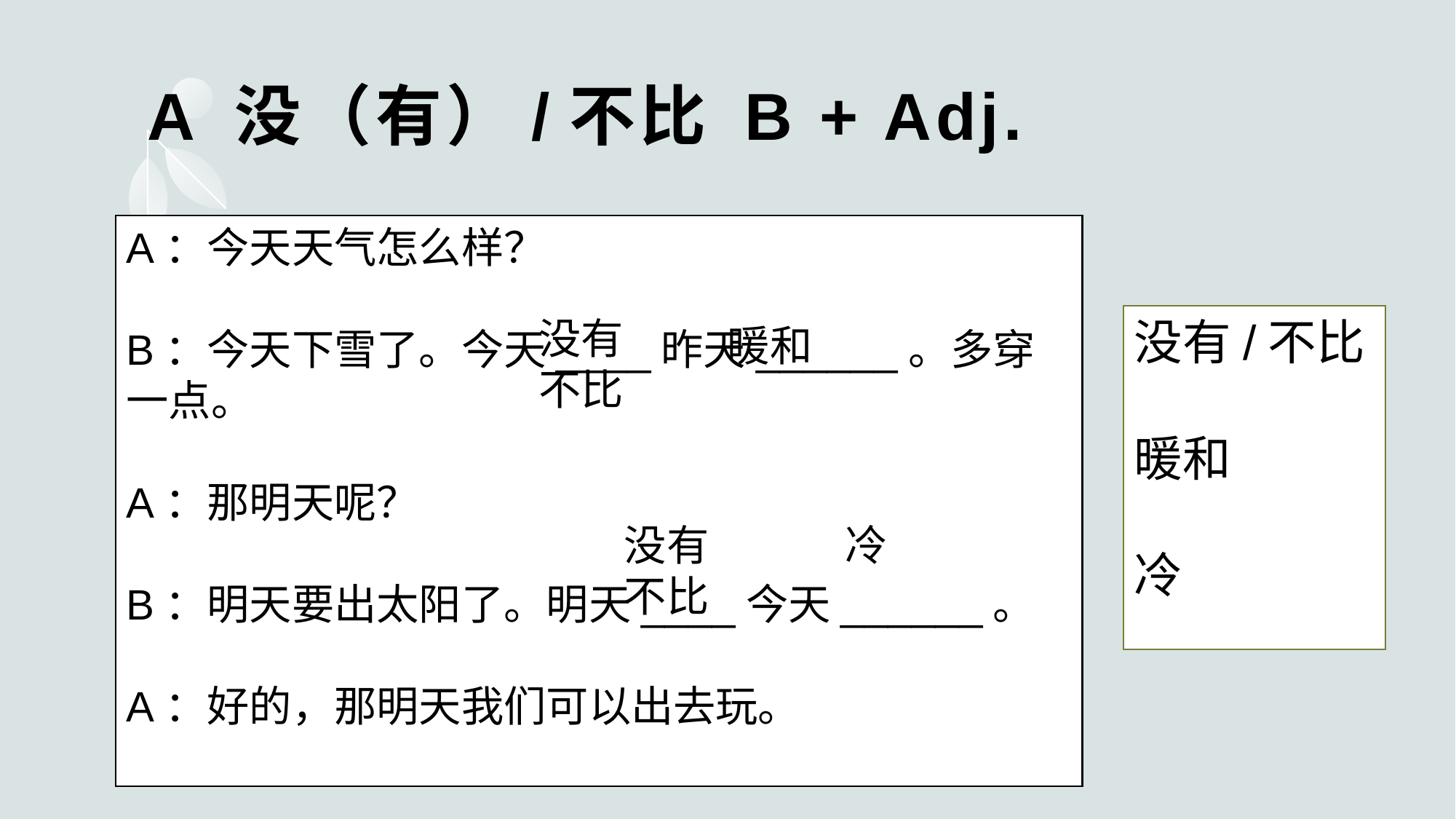

# A 没（有）/不比 B + Adj.
A：今天天气怎么样？

B：今天下雪了。今天____昨天______。多穿一点。

A：那明天呢？

B：明天要出太阳了。明天____今天______。

A：好的，那明天我们可以出去玩。

没有
不比
没有/不比

暖和

冷
暖和
没有
不比
冷